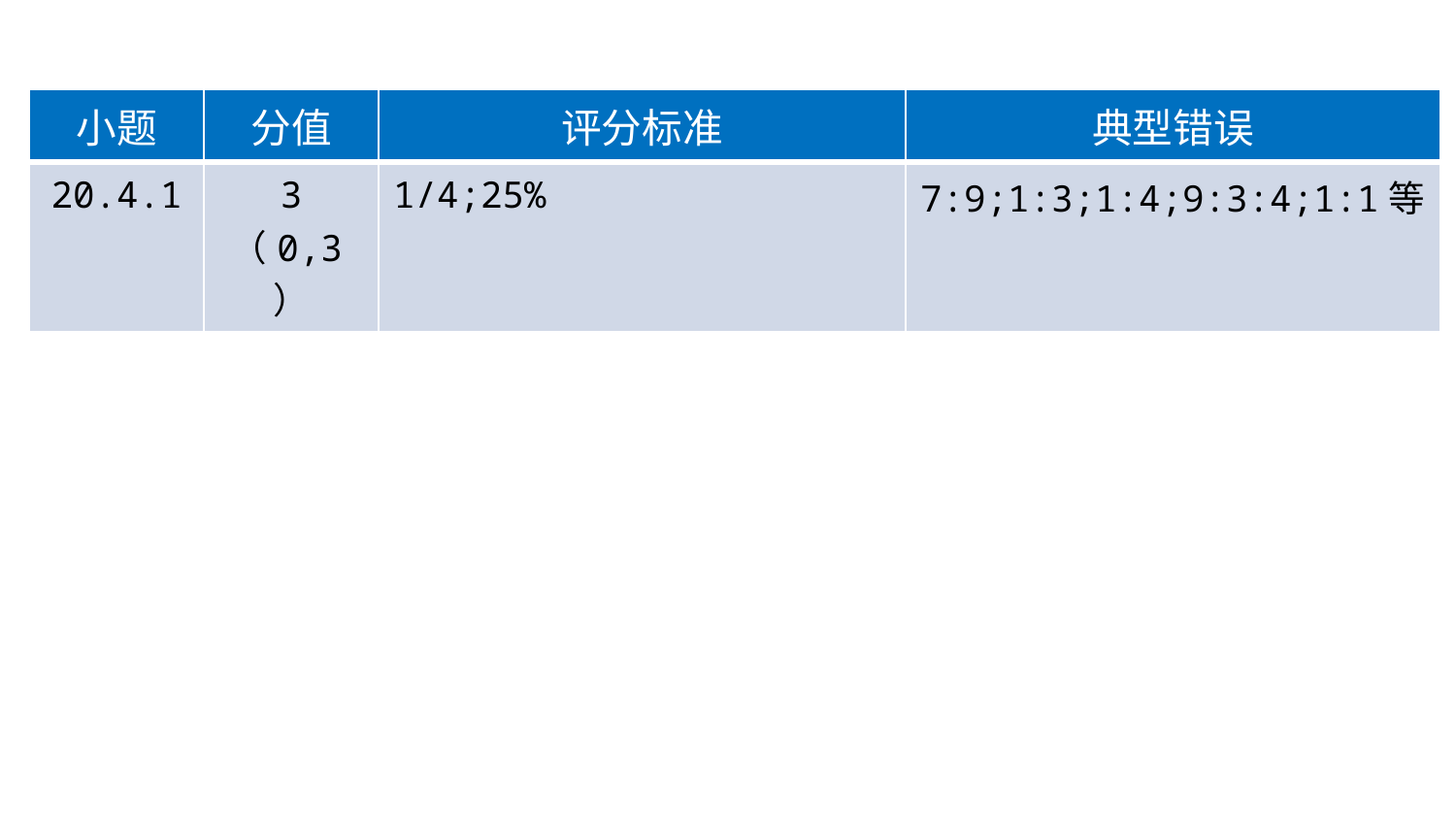

| 小题 | 分值 | 评分标准 | 典型错误 |
| --- | --- | --- | --- |
| 20.4.1 | 3 （0,3） | 1/4;25% | 7:9;1:3;1:4;9:3:4;1:1等 |